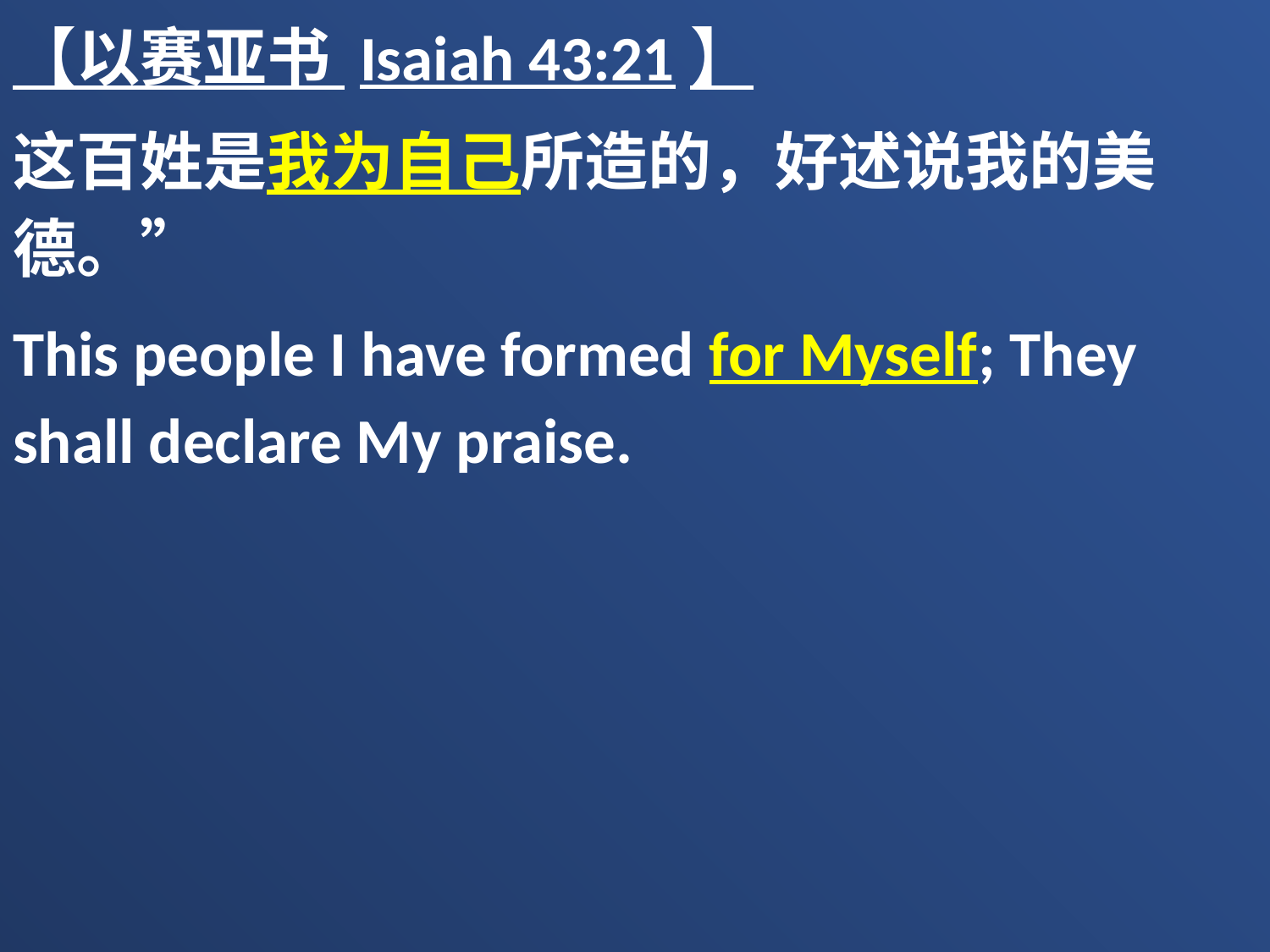

【以赛亚书 Isaiah 43:21】
这百姓是我为自己所造的，好述说我的美德。”
This people I have formed for Myself; They shall declare My praise.